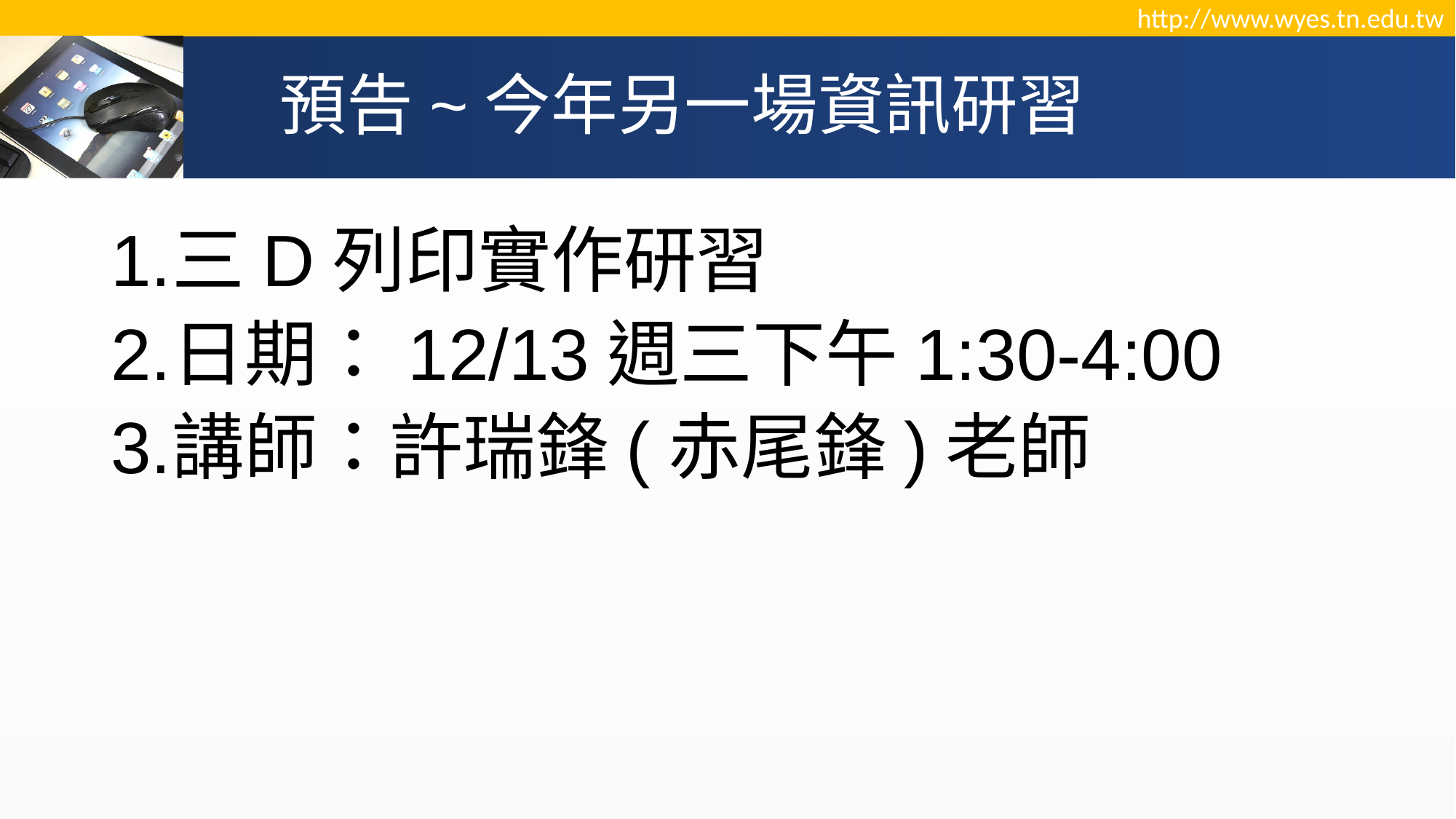

預告~今年另一場資訊研習
三D列印實作研習
日期：12/13週三下午1:30-4:00
講師：許瑞鋒(赤尾鋒)老師